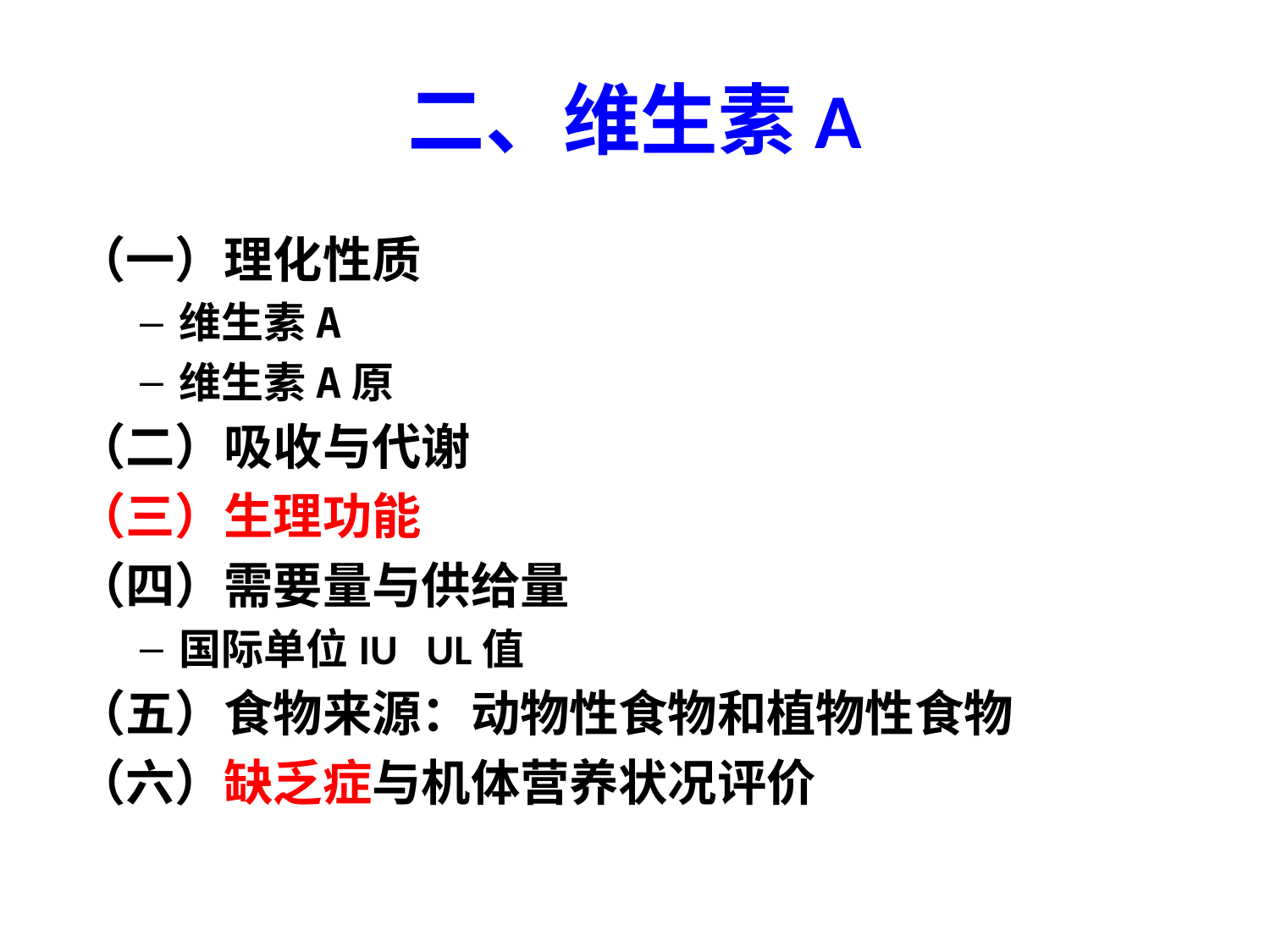

# 二、维生素A
（一）理化性质
维生素A
维生素A原
（二）吸收与代谢
（三）生理功能
（四）需要量与供给量
国际单位IU   UL值
（五）食物来源：动物性食物和植物性食物
（六）缺乏症与机体营养状况评价